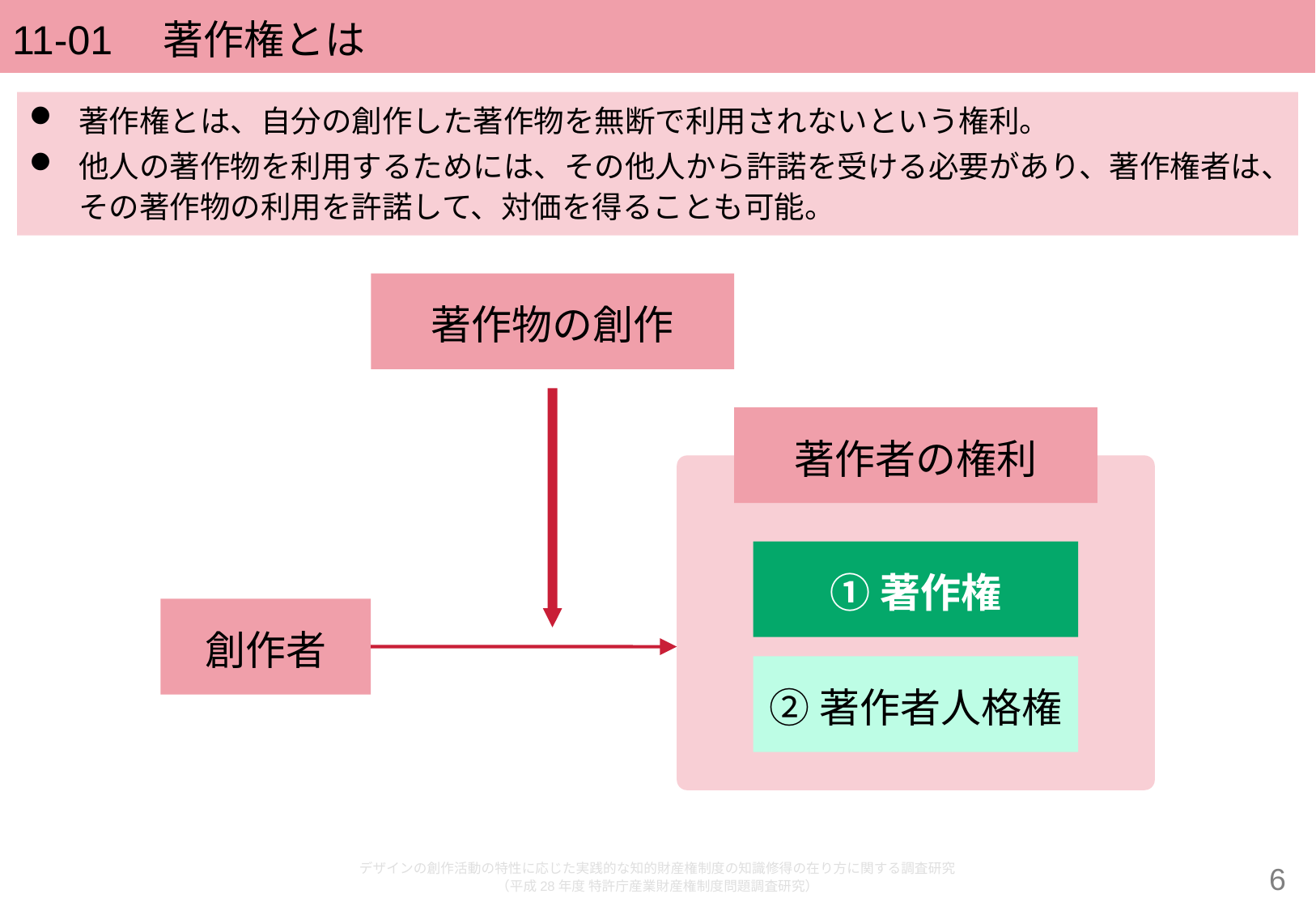

# 11-01　著作権とは
著作権とは、自分の創作した著作物を無断で利用されないという権利。
他人の著作物を利用するためには、その他人から許諾を受ける必要があり、著作権者は、その著作物の利用を許諾して、対価を得ることも可能。
著作物の創作

著作者の権利

①著作権
創作者
②著作者人格権
デザインの創作活動の特性に応じた実践的な知的財産権制度の知識修得の在り方に関する調査研究
（平成28年度 特許庁産業財産権制度問題調査研究）
6